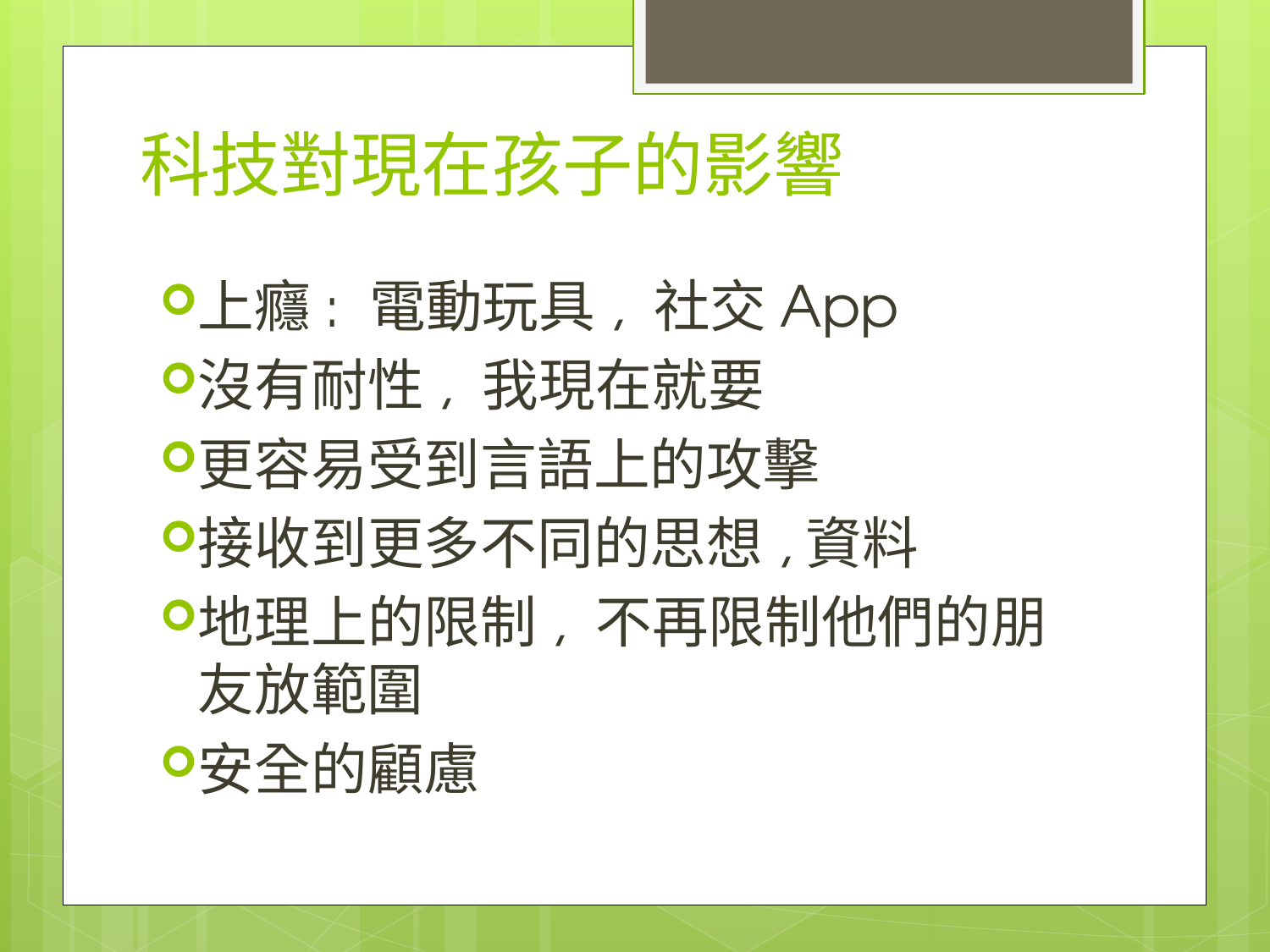

# 科技對現在孩子的影響
上癮: 電動玩具, 社交App
沒有耐性, 我現在就要
更容易受到言語上的攻擊
接收到更多不同的思想,資料
地理上的限制, 不再限制他們的朋友放範圍
安全的顧慮